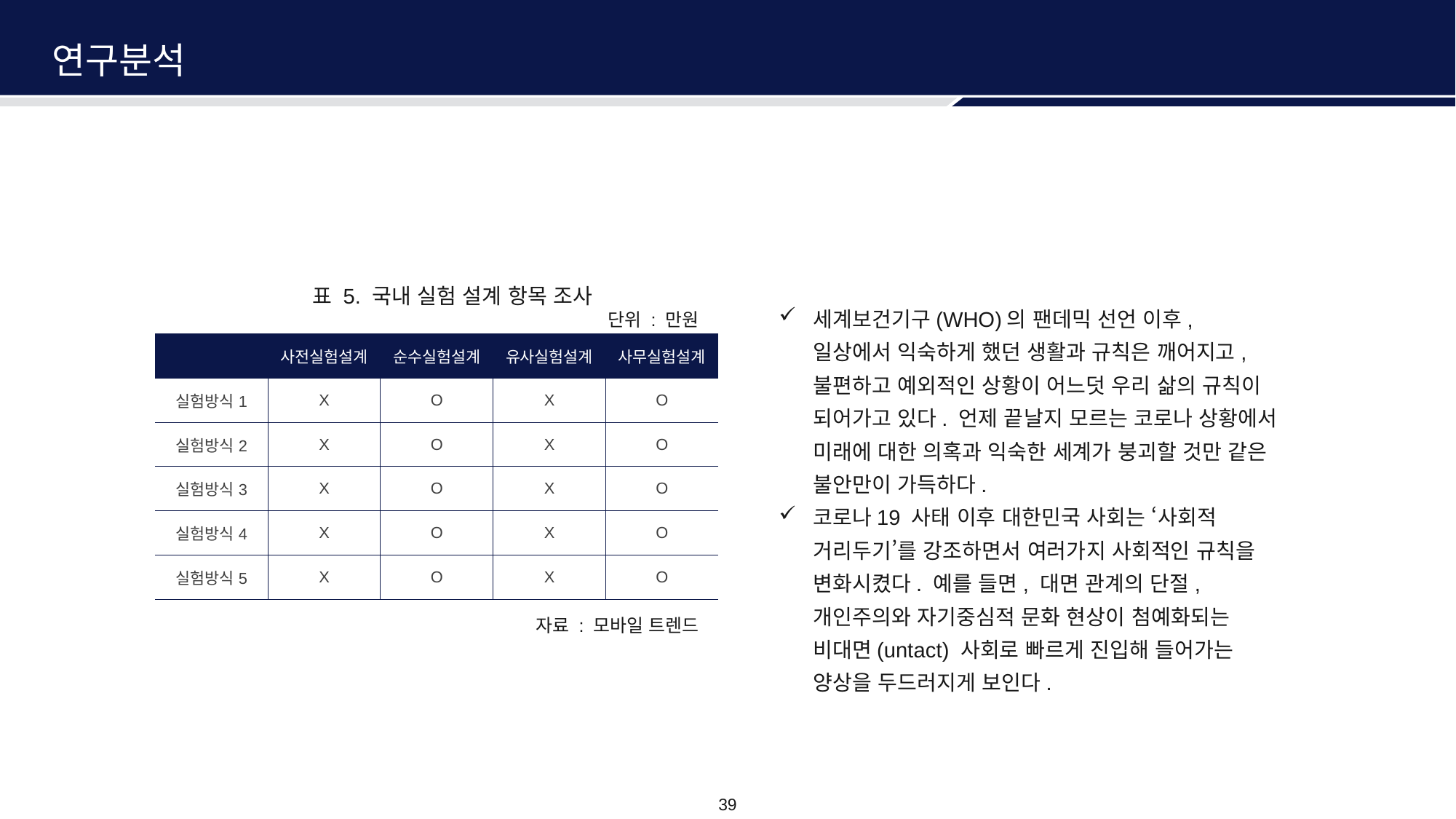

연구분석
영화를 활용한 상담 사례분석

 표 5. 국내 실험 설계 항목 조사
세계보건기구(WHO)의 팬데믹 선언 이후,  일상에서 익숙하게 했던 생활과 규칙은 깨어지고, 불편하고 예외적인 상황이 어느덧 우리 삶의 규칙이 되어가고 있다. 언제 끝날지 모르는 코로나 상황에서 미래에 대한 의혹과 익숙한 세계가 붕괴할 것만 같은 불안만이 가득하다.
코로나19 사태 이후 대한민국 사회는 ‘사회적 거리두기’를 강조하면서 여러가지 사회적인 규칙을 변화시켰다. 예를 들면, 대면 관계의 단절, 개인주의와 자기중심적 문화 현상이 첨예화되는 비대면(untact) 사회로 빠르게 진입해 들어가는 양상을 두드러지게 보인다.

단위 : 만원
|  | 사전실험설계 | 순수실험설계 | 유사실험설계 | 사무실험설계 |
| --- | --- | --- | --- | --- |
| 실험방식1 | X | O | X | O |
| 실험방식2 | X | O | X | O |
| 실험방식3 | X | O | X | O |
| 실험방식4 | X | O | X | O |
| 실험방식5 | X | O | X | O |
자료 : 모바일 트렌드